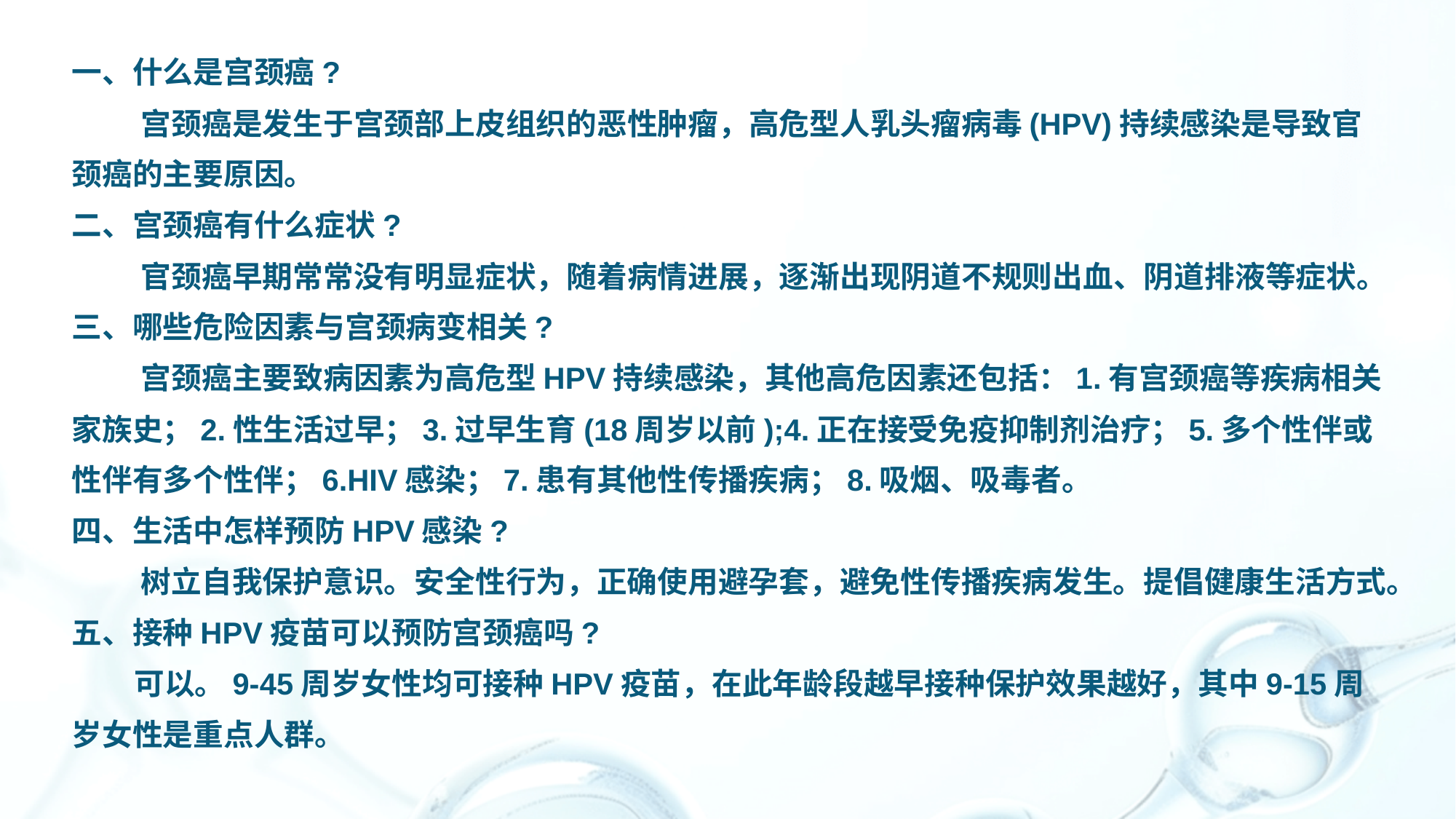

一、什么是宫颈癌?
         宫颈癌是发生于宫颈部上皮组织的恶性肿瘤，高危型人乳头瘤病毒(HPV)持续感染是导致官颈癌的主要原因。
二、宫颈癌有什么症状?
         官颈癌早期常常没有明显症状，随着病情进展，逐渐出现阴道不规则出血、阴道排液等症状。
三、哪些危险因素与宫颈病变相关?
         宫颈癌主要致病因素为高危型HPV持续感染，其他高危因素还包括：1.有宫颈癌等疾病相关家族史；2.性生活过早；3.过早生育(18周岁以前);4.正在接受免疫抑制剂治疗；5.多个性伴或性伴有多个性伴；6.HIV感染；7.患有其他性传播疾病；8.吸烟、吸毒者。
四、生活中怎样预防HPV感染?
         树立自我保护意识。安全性行为，正确使用避孕套，避免性传播疾病发生。提倡健康生活方式。
五、接种HPV疫苗可以预防宫颈癌吗?
        可以。9-45周岁女性均可接种HPV疫苗，在此年龄段越早接种保护效果越好，其中9-15周岁女性是重点人群。